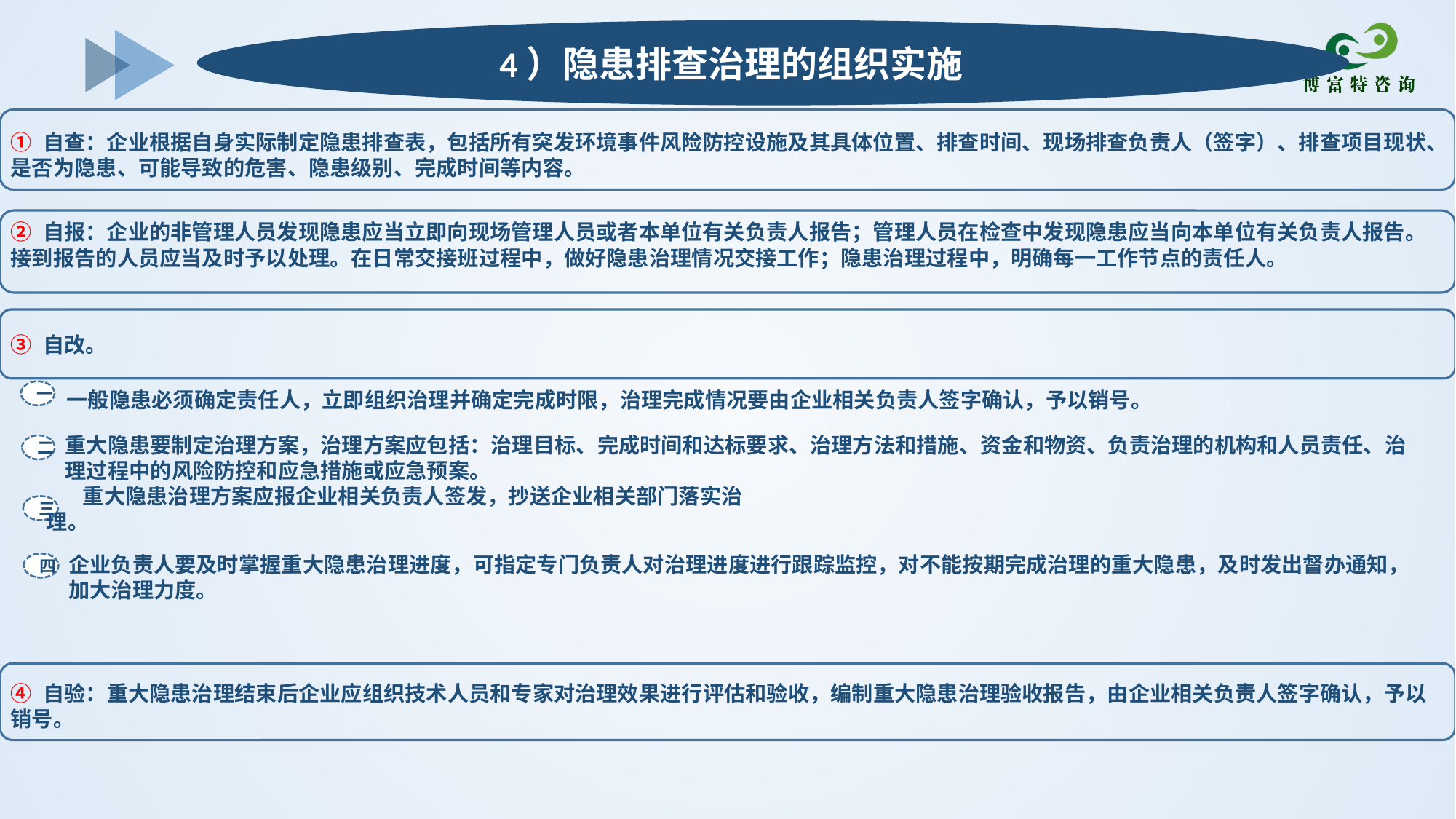

4）隐患排查治理的组织实施

① 自查：企业根据自身实际制定隐患排查表，包括所有突发环境事件风险防控设施及其具体位置、排查时间、现场排查负责人（签字）、排查项目现状、是否为隐患、可能导致的危害、隐患级别、完成时间等内容。

② 自报：企业的非管理人员发现隐患应当立即向现场管理人员或者本单位有关负责人报告；管理人员在检查中发现隐患应当向本单位有关负责人报告。接到报告的人员应当及时予以处理。在日常交接班过程中，做好隐患治理情况交接工作；隐患治理过程中，明确每一工作节点的责任人。

③ 自改。
一般隐患必须确定责任人，立即组织治理并确定完成时限，治理完成情况要由企业相关负责人签字确认，予以销号。
一
重大隐患要制定治理方案，治理方案应包括：治理目标、完成时间和达标要求、治理方法和措施、资金和物资、负责治理的机构和人员责任、治理过程中的风险防控和应急措施或应急预案。
二
重大隐患治理方案应报企业相关负责人签发，抄送企业相关部门落实治理。
三
企业负责人要及时掌握重大隐患治理进度，可指定专门负责人对治理进度进行跟踪监控，对不能按期完成治理的重大隐患，及时发出督办通知，加大治理力度。

四

④ 自验：重大隐患治理结束后企业应组织技术人员和专家对治理效果进行评估和验收，编制重大隐患治理验收报告，由企业相关负责人签字确认，予以销号。